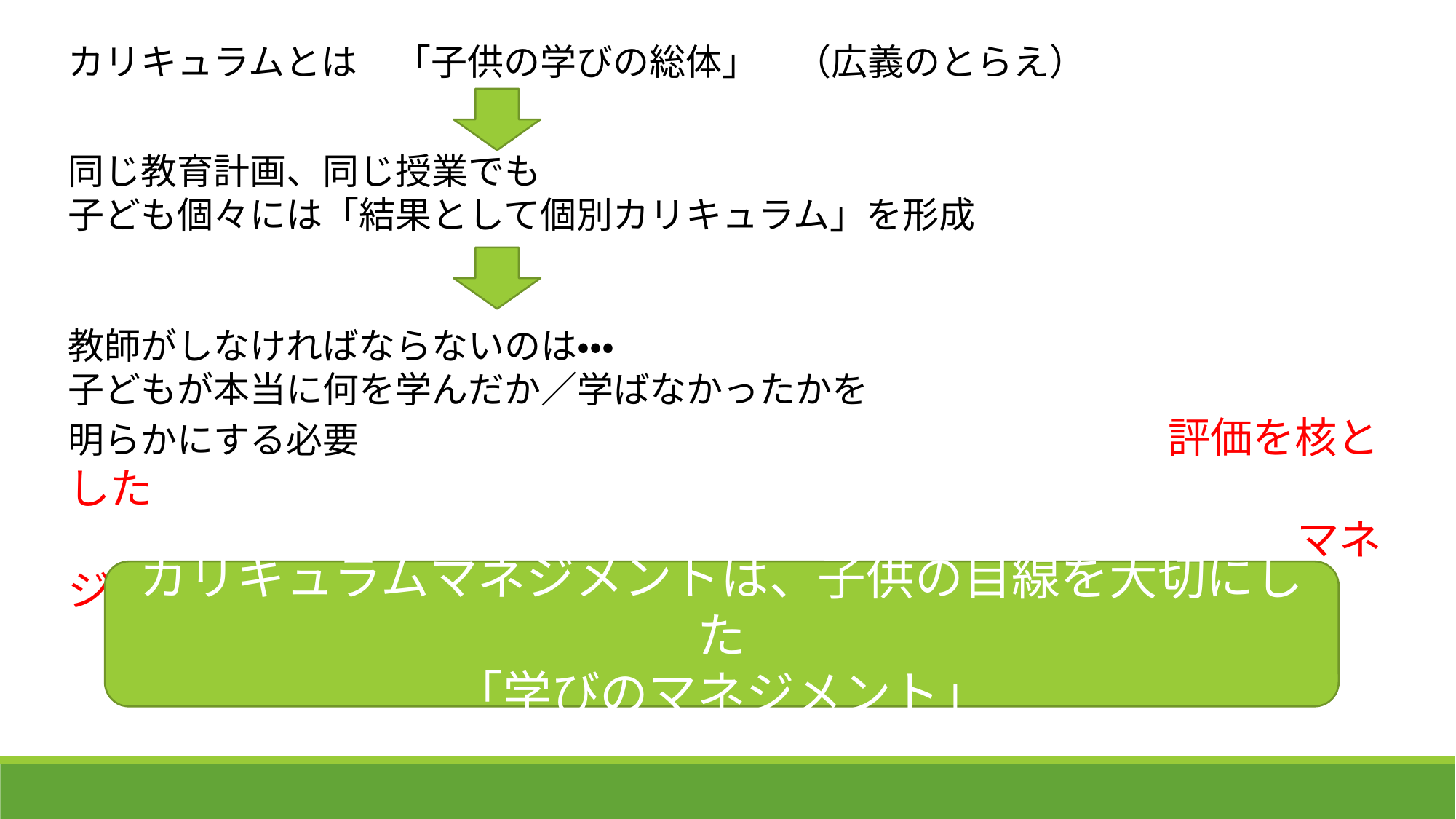

カリキュラムとは　「子供の学びの総体」　（広義のとらえ）

同じ教育計画、同じ授業でも
子ども個々には「結果として個別カリキュラム」を形成

教師がしなければならないのは・・・
子どもが本当に何を学んだか／学ばなかったかを
明らかにする必要　　　　　　　　　　　　　　　　　　　　　　 評価を核とした
　　　　　　　　　　　　　　　　　　　　　　　　　　　　　マネジメントサイクル

カリキュラムマネジメントは、子供の目線を大切にした
「学びのマネジメント」